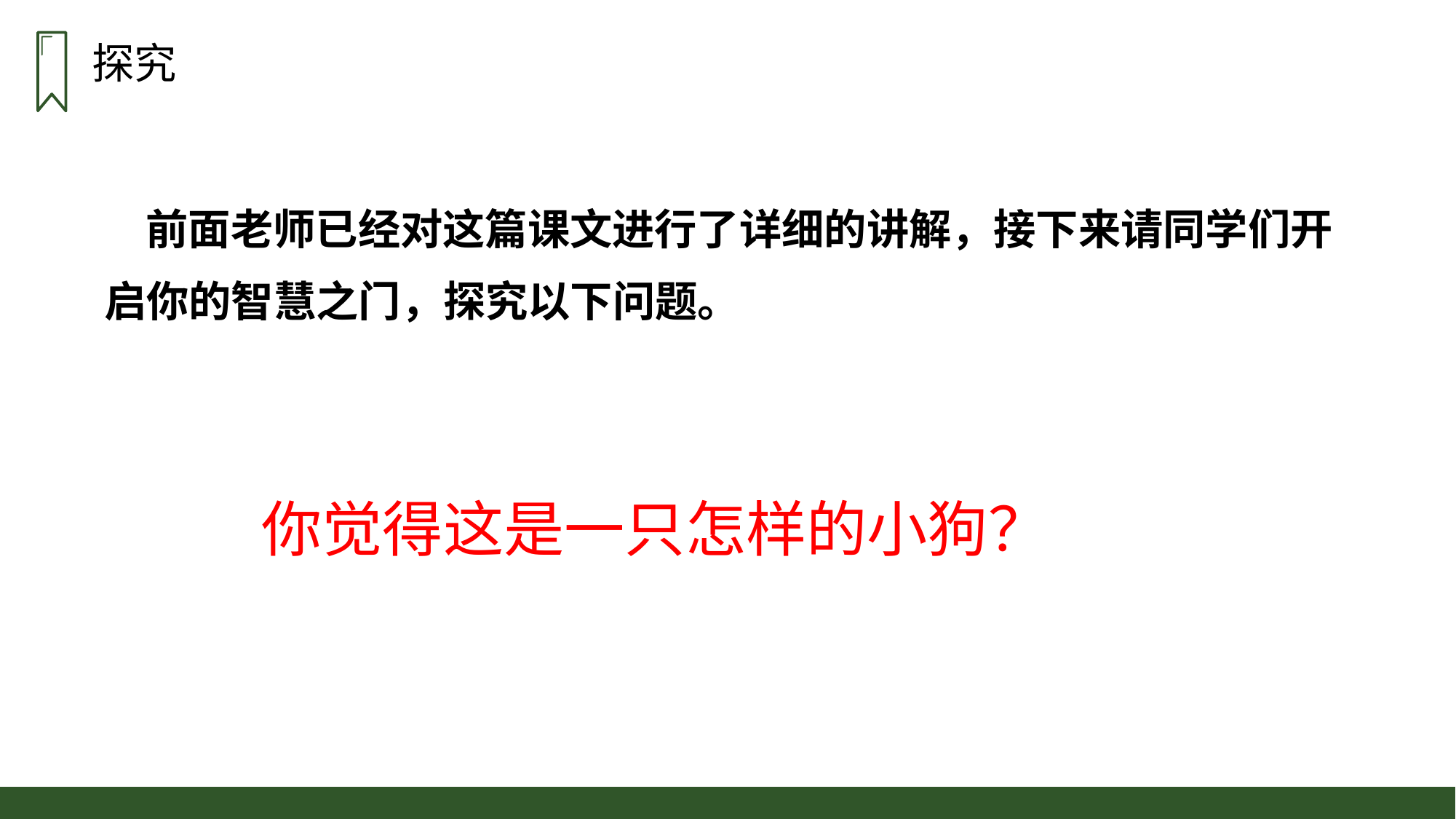

探究
     前面老师已经对这篇课文进行了详细的讲解，接下来请同学们开启你的智慧之门，探究以下问题。
         你觉得这是一只怎样的小狗？